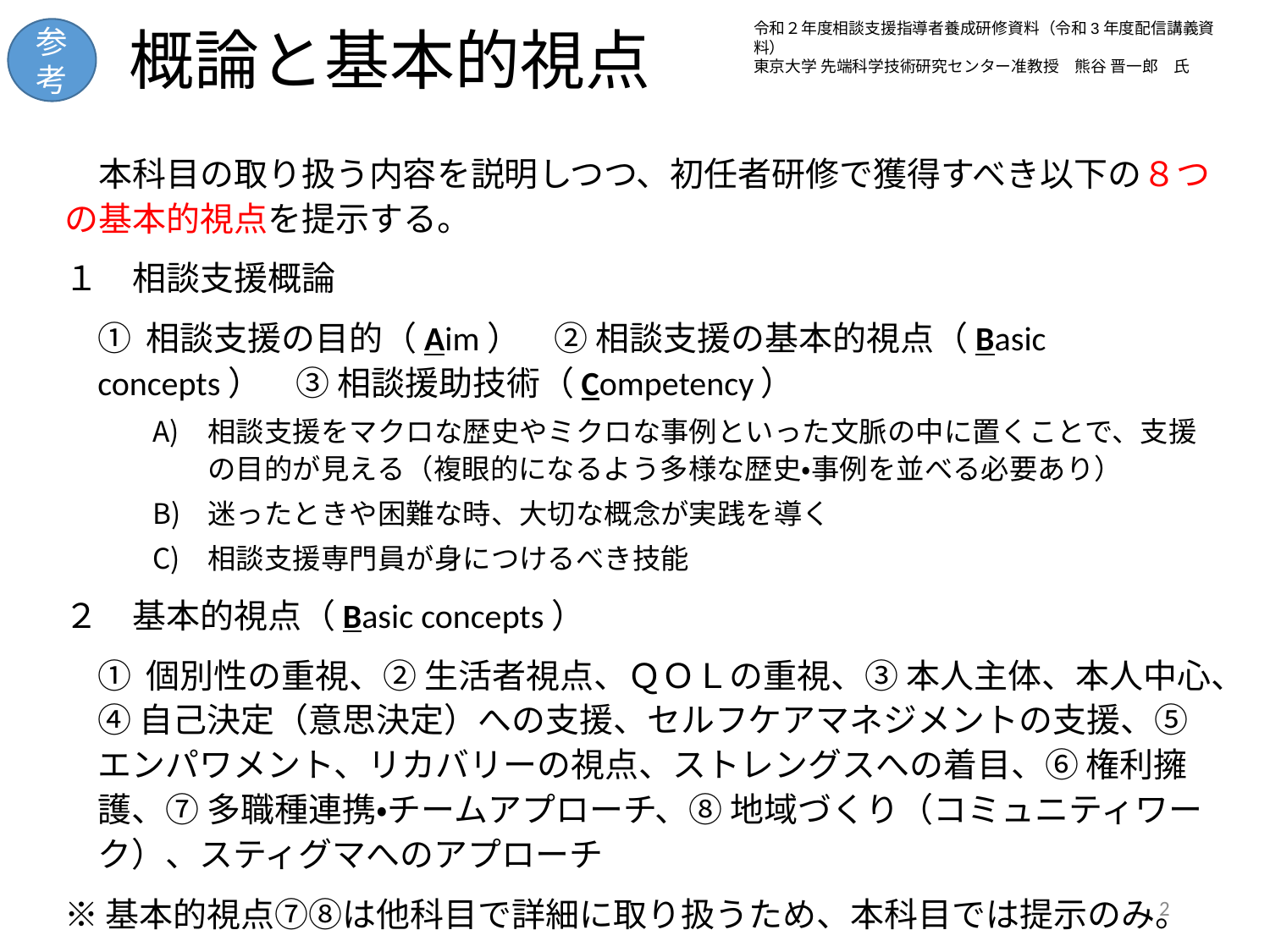

令和２年度相談支援指導者養成研修資料（令和3年度配信講義資料）
東京大学 先端科学技術研究センター准教授　熊谷 晋一郎　氏
参考
# 概論と基本的視点
　本科目の取り扱う内容を説明しつつ、初任者研修で獲得すべき以下の８つの基本的視点を提示する。
１　相談支援概論
① 相談支援の目的（Aim）　② 相談支援の基本的視点（Basic concepts）　➂ 相談援助技術（Competency）
相談支援をマクロな歴史やミクロな事例といった文脈の中に置くことで、支援の目的が見える（複眼的になるよう多様な歴史・事例を並べる必要あり）
迷ったときや困難な時、大切な概念が実践を導く
相談支援専門員が身につけるべき技能
２　基本的視点（Basic concepts）
① 個別性の重視、② 生活者視点、ＱＯＬの重視、③ 本人主体、本人中心、④ 自己決定（意思決定）への支援、セルフケアマネジメントの支援、⑤ エンパワメント、リカバリーの視点、ストレングスへの着目、⑥ 権利擁護、⑦ 多職種連携・チームアプローチ、⑧ 地域づくり（コミュニティワーク）、スティグマへのアプローチ
※基本的視点⑦⑧は他科目で詳細に取り扱うため、本科目では提示のみ。
2